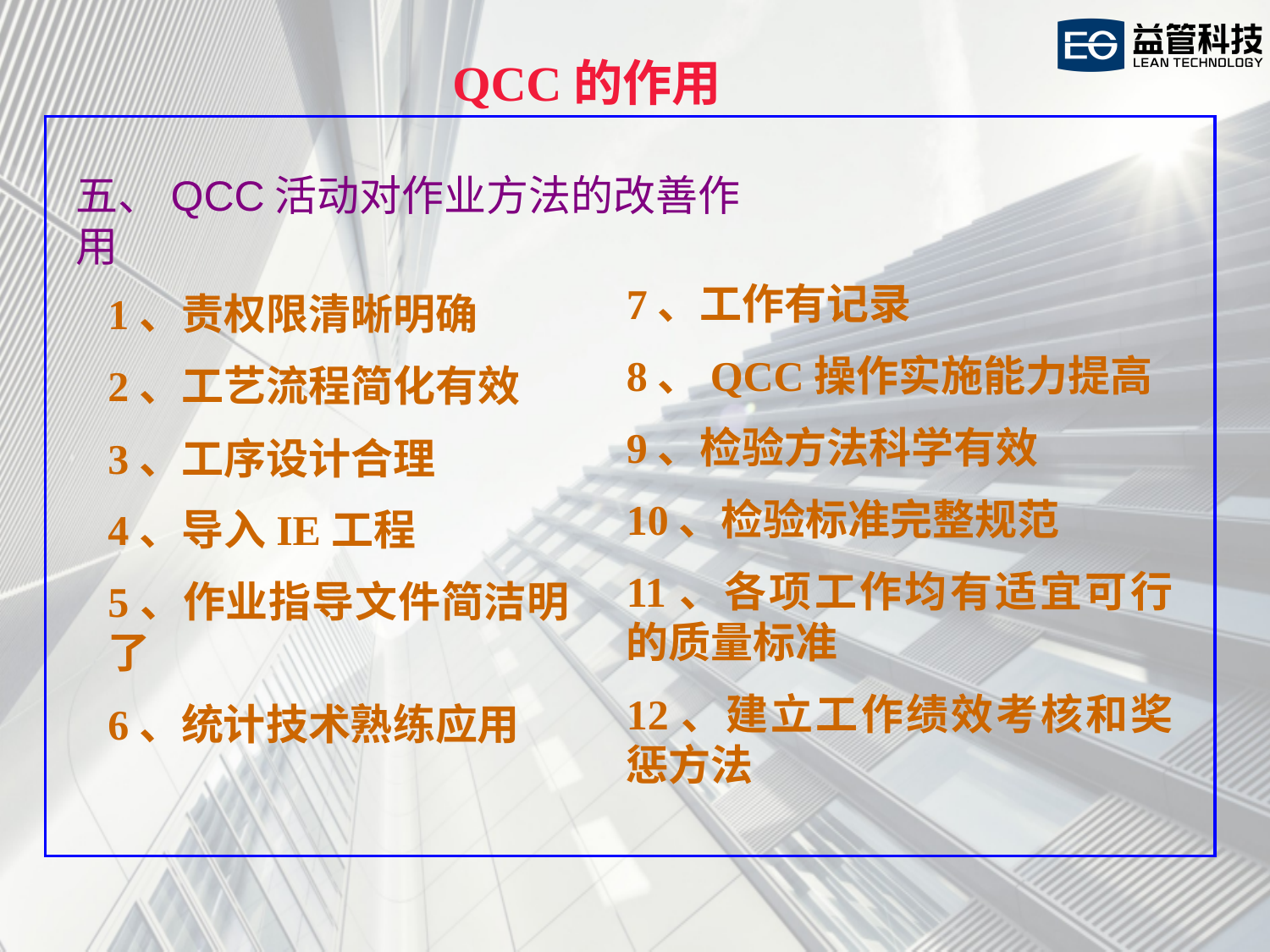

QCC的作用

五、QCC活动对作业方法的改善作用
7、工作有记录
8、QCC操作实施能力提高
9、检验方法科学有效
10、检验标准完整规范
11、各项工作均有适宜可行的质量标准
12、建立工作绩效考核和奖惩方法
1、责权限清晰明确
2、工艺流程简化有效
3、工序设计合理
4、导入IE工程
5、作业指导文件简洁明了
6、统计技术熟练应用